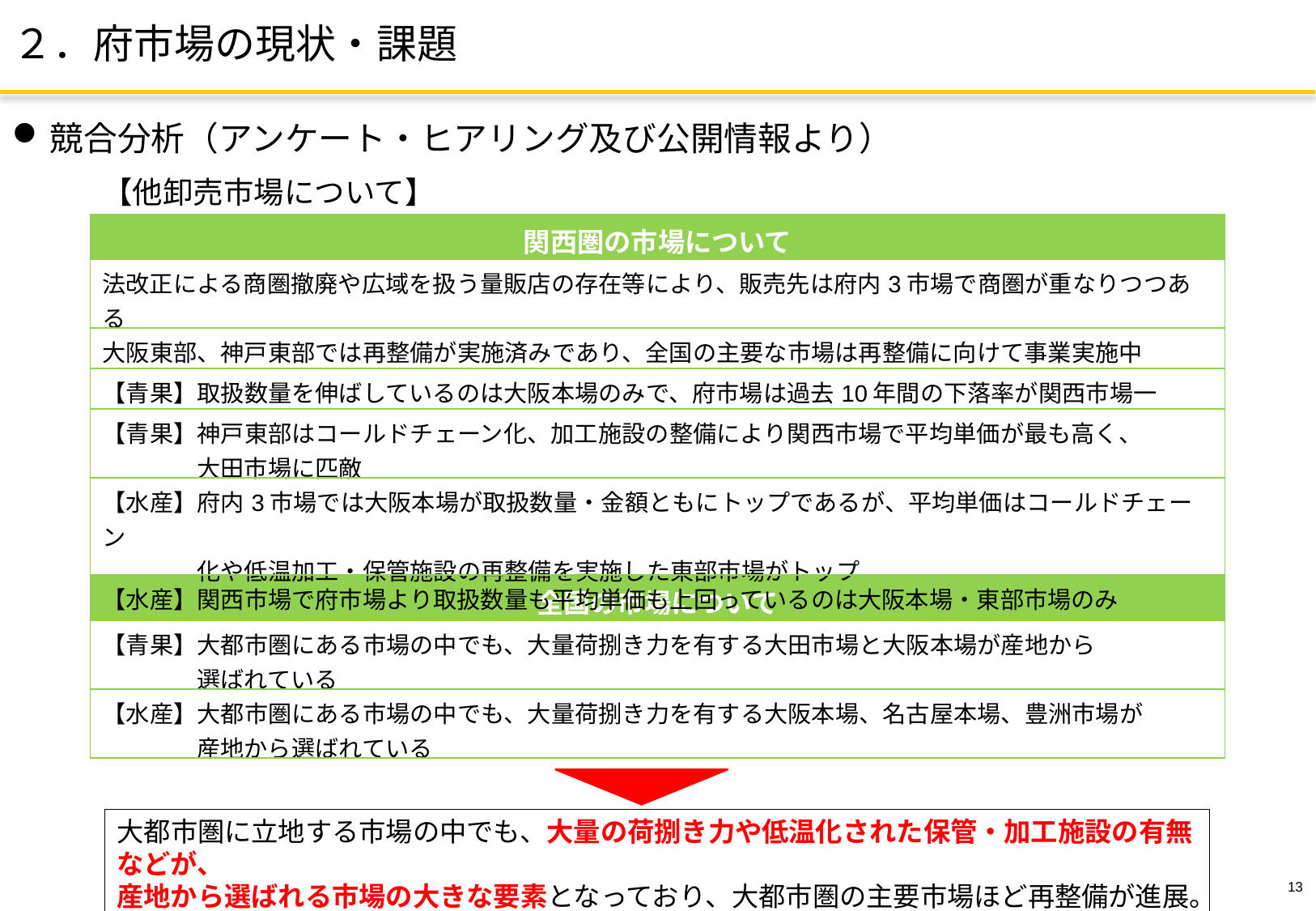

# ２．府市場の現状・課題
競合分析（アンケート・ヒアリング及び公開情報より）
【他卸売市場について】
| 関西圏の市場について |
| --- |
| 法改正による商圏撤廃や広域を扱う量販店の存在等により、販売先は府内3市場で商圏が重なりつつある |
| 大阪東部、神戸東部では再整備が実施済みであり、全国の主要な市場は再整備に向けて事業実施中 |
| 【青果】取扱数量を伸ばしているのは大阪本場のみで、府市場は過去10年間の下落率が関西市場一 |
| 【青果】神戸東部はコールドチェーン化、加工施設の整備により関西市場で平均単価が最も高く、 　　　　大田市場に匹敵 |
| 【水産】府内3市場では大阪本場が取扱数量・金額ともにトップであるが、平均単価はコールドチェーン　 　　　　化や低温加工・保管施設の再整備を実施した東部市場がトップ |
| 【水産】関西市場で府市場より取扱数量も平均単価も上回っているのは大阪本場・東部市場のみ |
| 全国の市場について |
| --- |
| 【青果】大都市圏にある市場の中でも、大量荷捌き力を有する大田市場と大阪本場が産地から 　　　　選ばれている |
| 【水産】大都市圏にある市場の中でも、大量荷捌き力を有する大阪本場、名古屋本場、豊洲市場が 　　　　産地から選ばれている |

大都市圏に立地する市場の中でも、大量の荷捌き力や低温化された保管・加工施設の有無などが、
産地から選ばれる市場の大きな要素となっており、大都市圏の主要市場ほど再整備が進展。
13